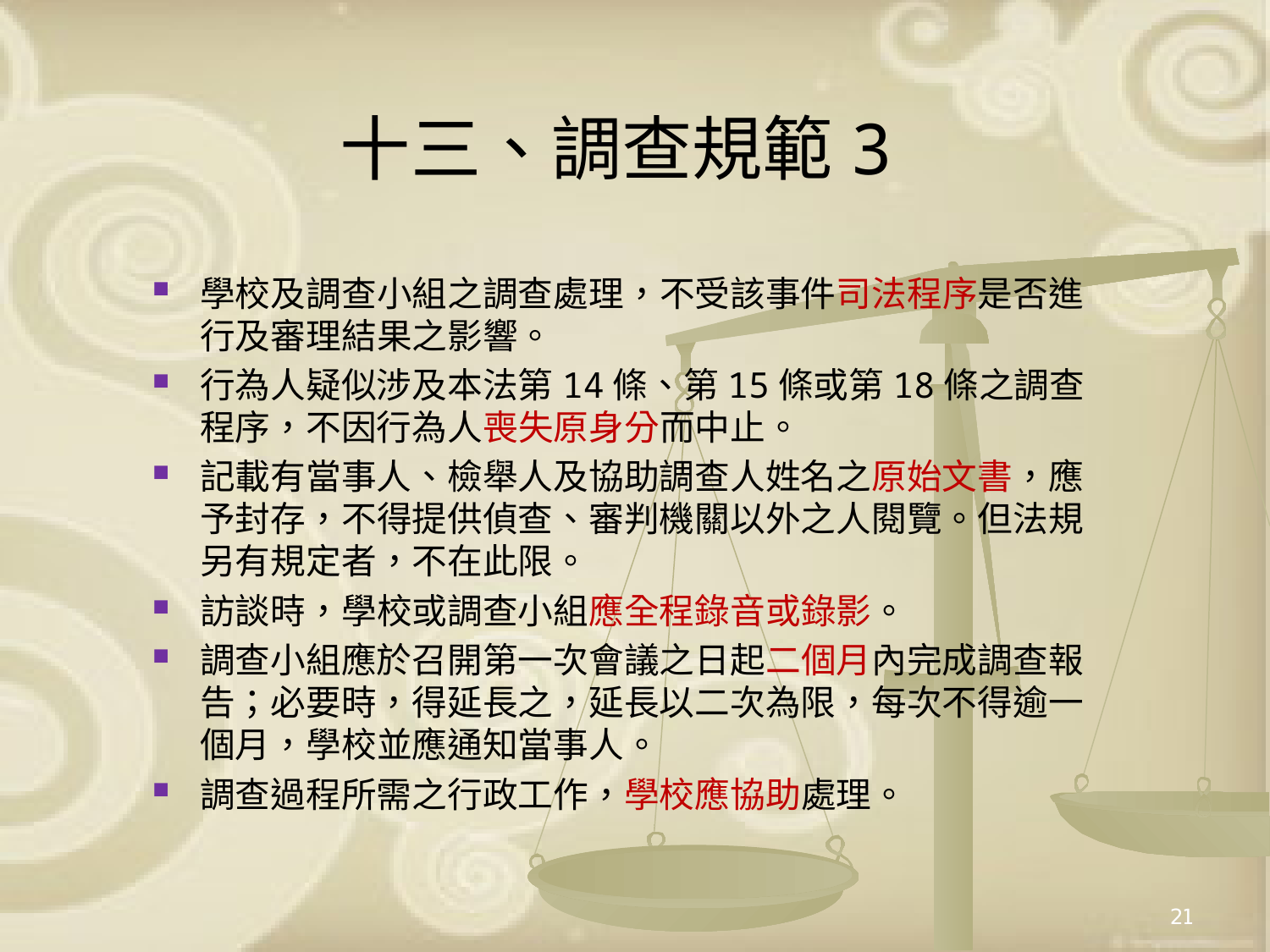

# 十三、調查規範3
學校及調查小組之調查處理，不受該事件司法程序是否進行及審理結果之影響。
行為人疑似涉及本法第14條、第15條或第18條之調查程序，不因行為人喪失原身分而中止。
記載有當事人、檢舉人及協助調查人姓名之原始文書，應予封存，不得提供偵查、審判機關以外之人閱覽。但法規另有規定者，不在此限。
訪談時，學校或調查小組應全程錄音或錄影。
調查小組應於召開第一次會議之日起二個月內完成調查報告；必要時，得延長之，延長以二次為限，每次不得逾一個月，學校並應通知當事人。
調查過程所需之行政工作，學校應協助處理。

21